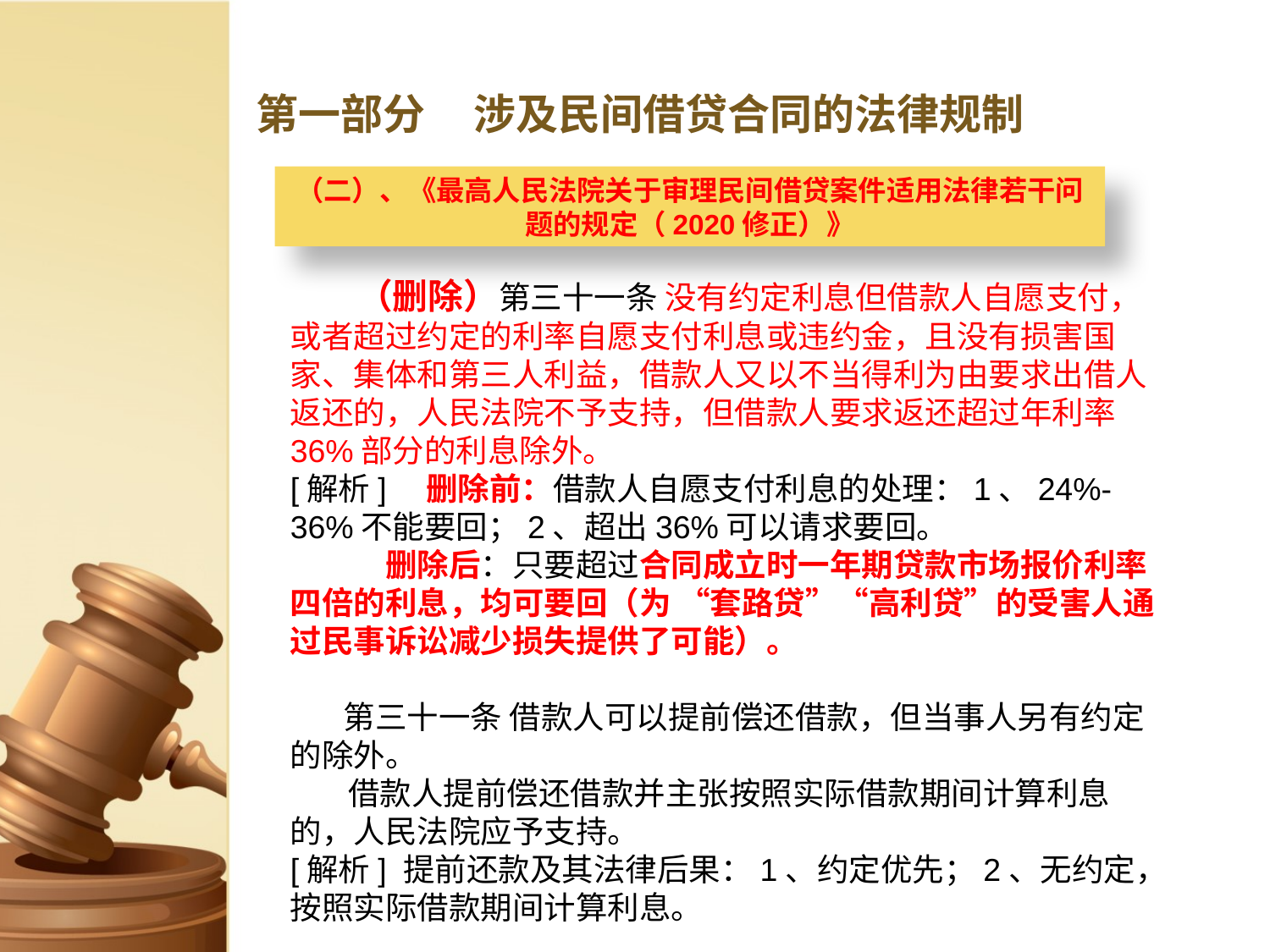

# 第一部分     涉及民间借贷合同的法律规制
（二）、《最高人民法院关于审理民间借贷案件适用法律若干问题的规定（2020修正）》
 　  （删除）第三十一条 没有约定利息但借款人自愿支付，或者超过约定的利率自愿支付利息或违约金，且没有损害国家、集体和第三人利益，借款人又以不当得利为由要求出借人返还的，人民法院不予支持，但借款人要求返还超过年利率36%部分的利息除外。
[解析]　删除前：借款人自愿支付利息的处理：1、24%-36%不能要回；2、超出36%可以请求要回。
　　　删除后：只要超过合同成立时一年期贷款市场报价利率四倍的利息，均可要回（为 “套路贷”“高利贷”的受害人通过民事诉讼减少损失提供了可能）。

　   第三十一条 借款人可以提前偿还借款，但当事人另有约定的除外。
       借款人提前偿还借款并主张按照实际借款期间计算利息的，人民法院应予支持。
[解析] 提前还款及其法律后果：1、约定优先；2、无约定，按照实际借款期间计算利息。